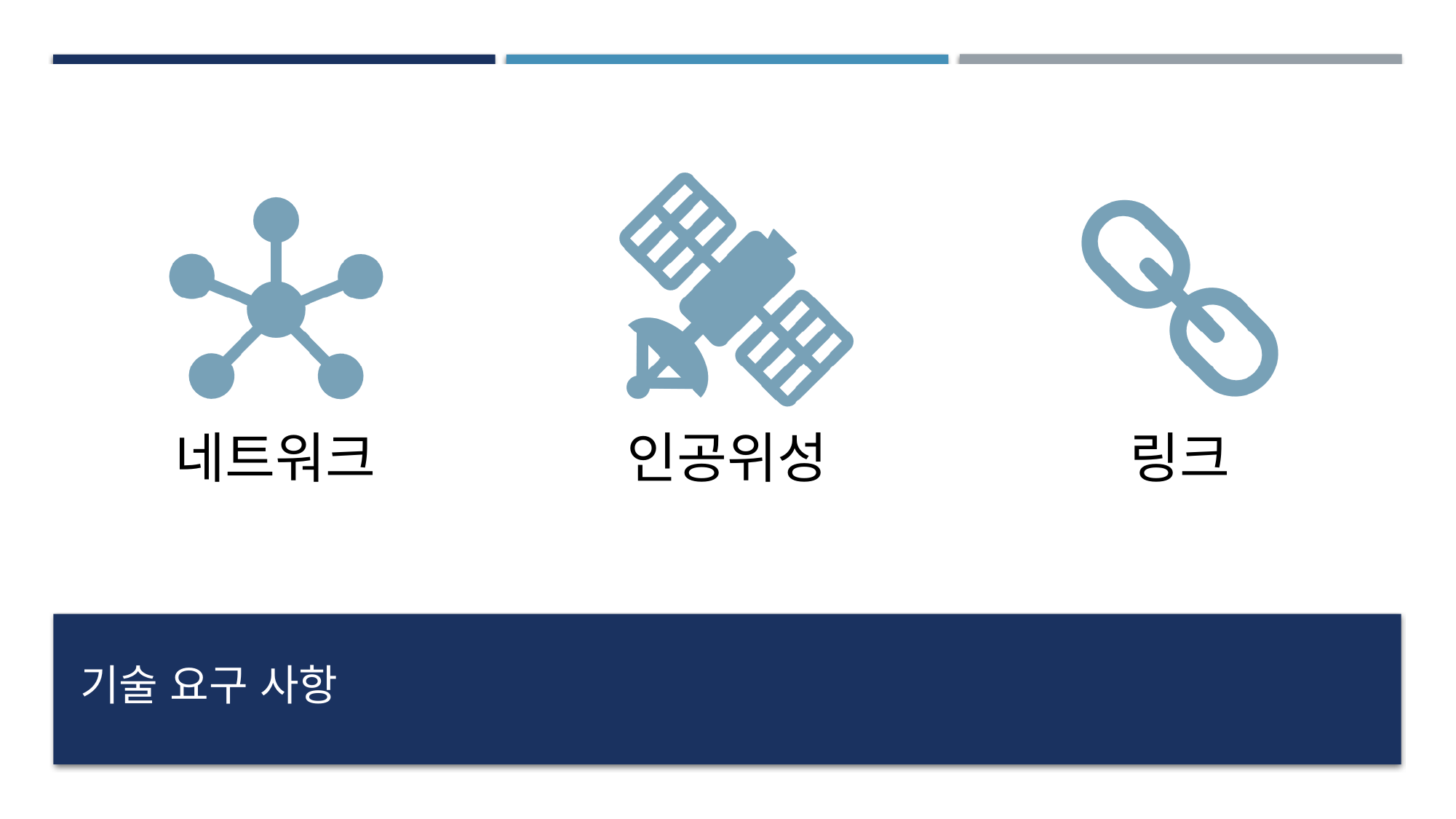

네트워크
인공위성
링크

# 기술 요구 사항